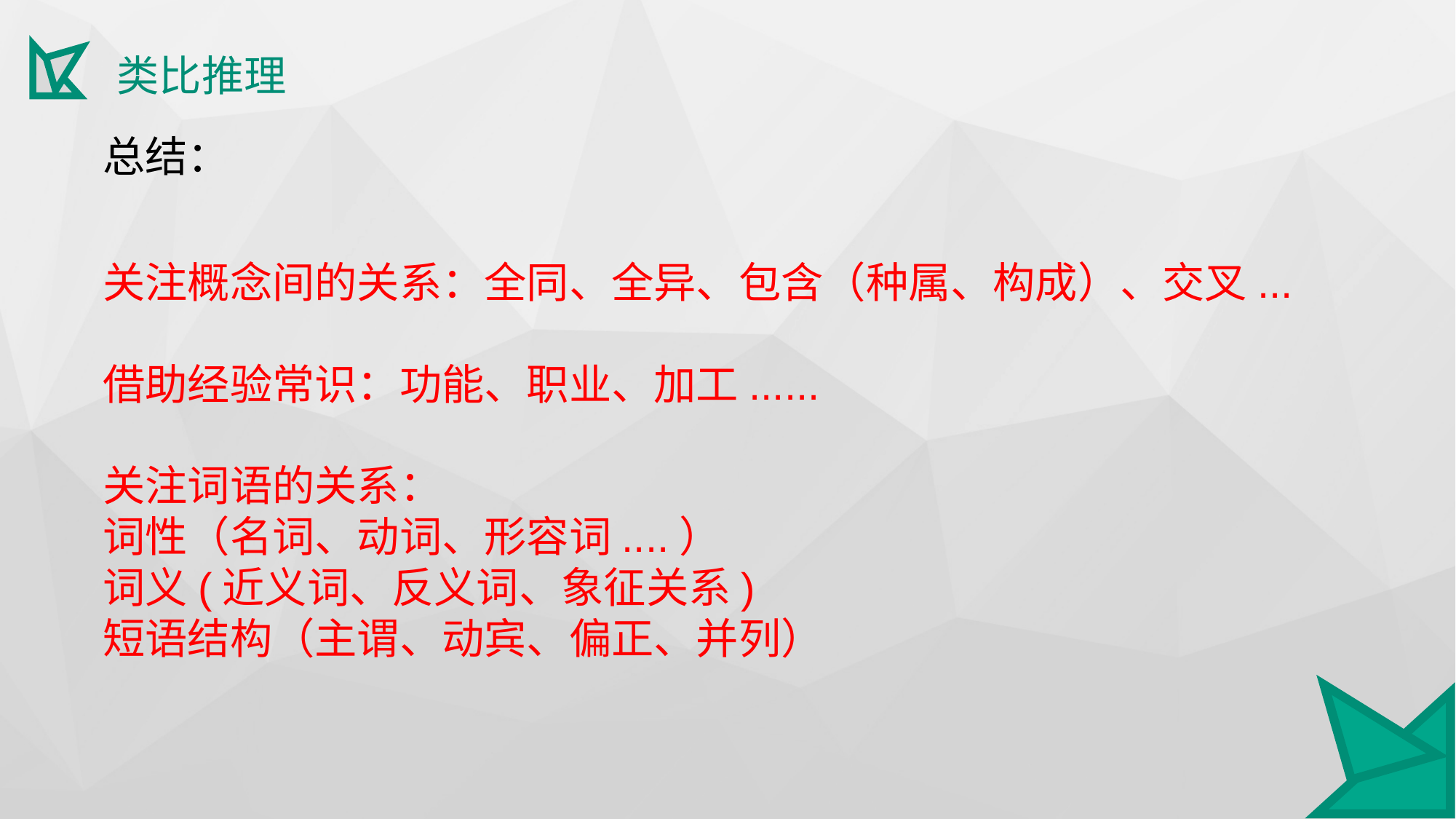

类比推理

总结：

关注概念间的关系：全同、全异、包含（种属、构成）、交叉...

借助经验常识：功能、职业、加工......

关注词语的关系：
词性（名词、动词、形容词....）
词义(近义词、反义词、象征关系)
短语结构（主谓、动宾、偏正、并列）

.